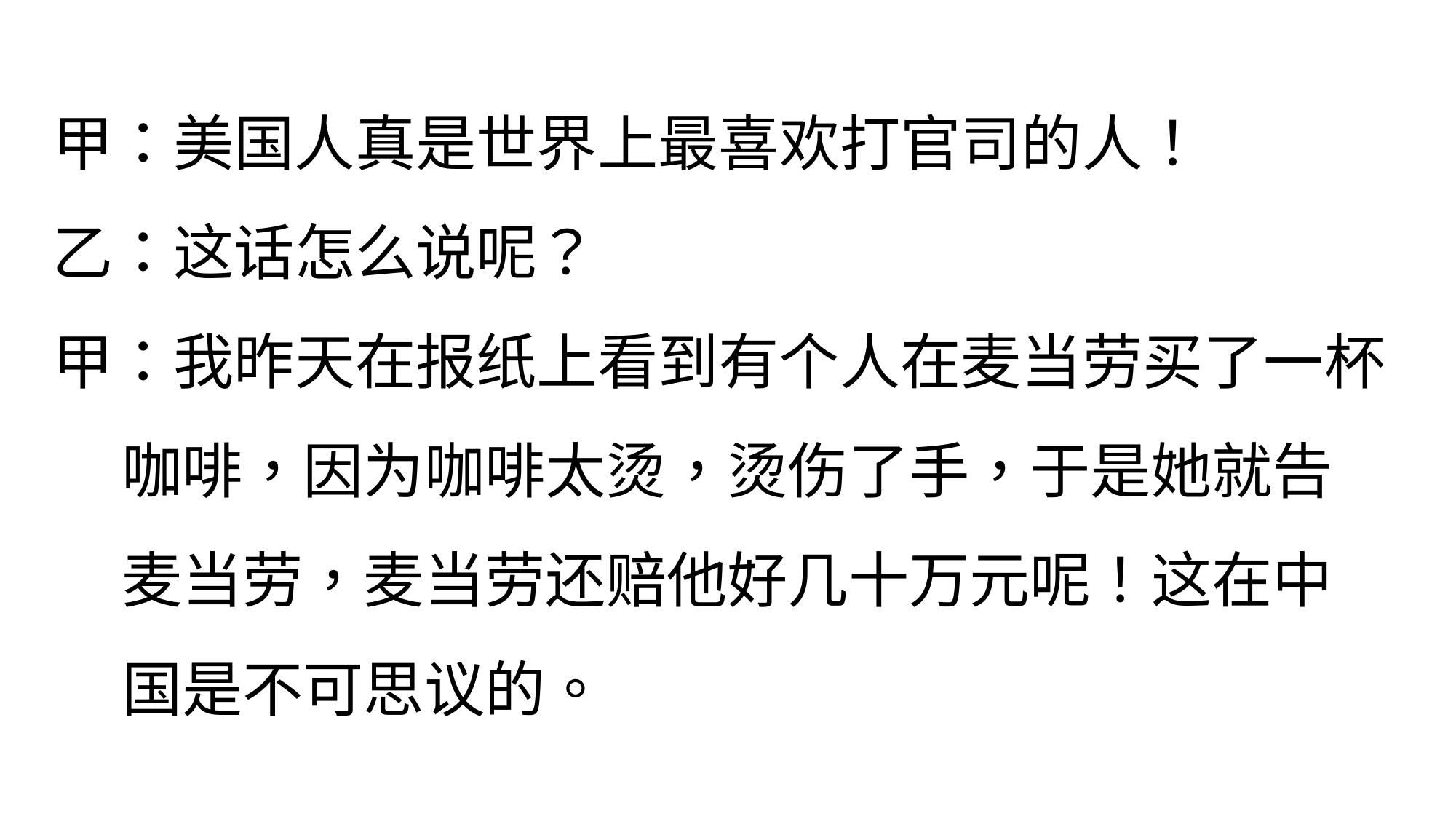

甲：美国人真是世界上最喜欢打官司的人！
乙：这话怎么说呢？
甲：我昨天在报纸上看到有个人在麦当劳买了一杯
    咖啡，因为咖啡太烫，烫伤了手，于是她就告
    麦当劳，麦当劳还赔他好几十万元呢！这在中
    国是不可思议的。